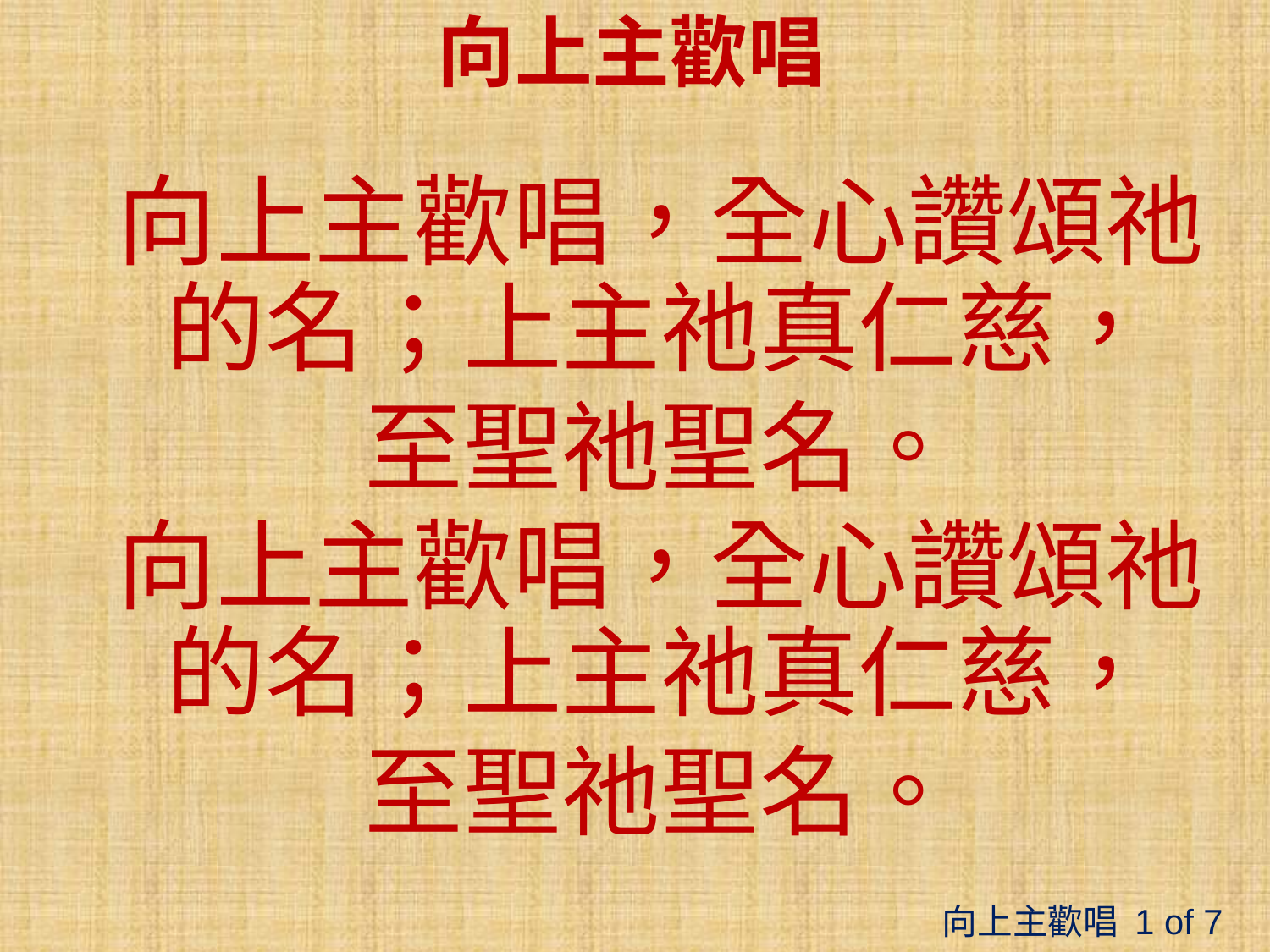

# 向上主歡唱
向上主歡唱，全心讚頌祂的名；上主祂真仁慈，
至聖祂聖名。
向上主歡唱，全心讚頌祂的名；上主祂真仁慈，
至聖祂聖名。
向上主歡唱 1 of 7